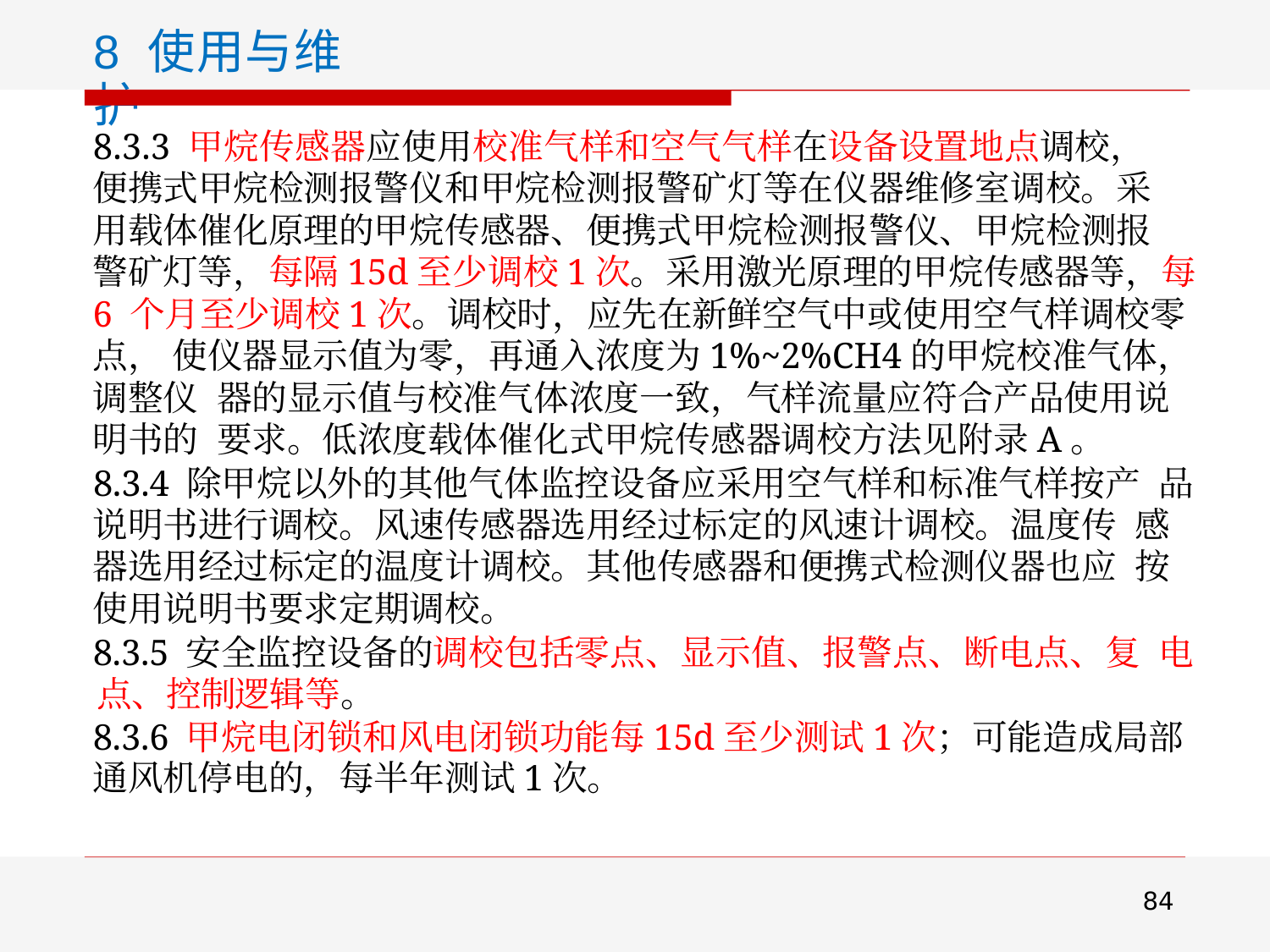

8 使用与维护

8.3.3 甲烷传感器应使用校准气样和空气气样在设备设置地点调校，   便携式甲烷检测报警仪和甲烷检测报警矿灯等在仪器维修室调校。采  用载体催化原理的甲烷传感器、便携式甲烷检测报警仪、甲烷检测报  警矿灯等，每隔15d至少调校1次。采用激光原理的甲烷传感器等，每6 个月至少调校1次。调校时，应先在新鲜空气中或使用空气样调校零点， 使仪器显示值为零，再通入浓度为1%~2%CH4的甲烷校准气体，调整仪  器的显示值与校准气体浓度一致，气样流量应符合产品使用说明书的  要求。低浓度载体催化式甲烷传感器调校方法见附录A。
8.3.4 除甲烷以外的其他气体监控设备应采用空气样和标准气样按产  品说明书进行调校。风速传感器选用经过标定的风速计调校。温度传  感器选用经过标定的温度计调校。其他传感器和便携式检测仪器也应  按使用说明书要求定期调校。
8.3.5 安全监控设备的调校包括零点、显示值、报警点、断电点、复  电点、控制逻辑等。
8.3.6 甲烷电闭锁和风电闭锁功能每15d至少测试1次；可能造成局部  通风机停电的，每半年测试1次。

84